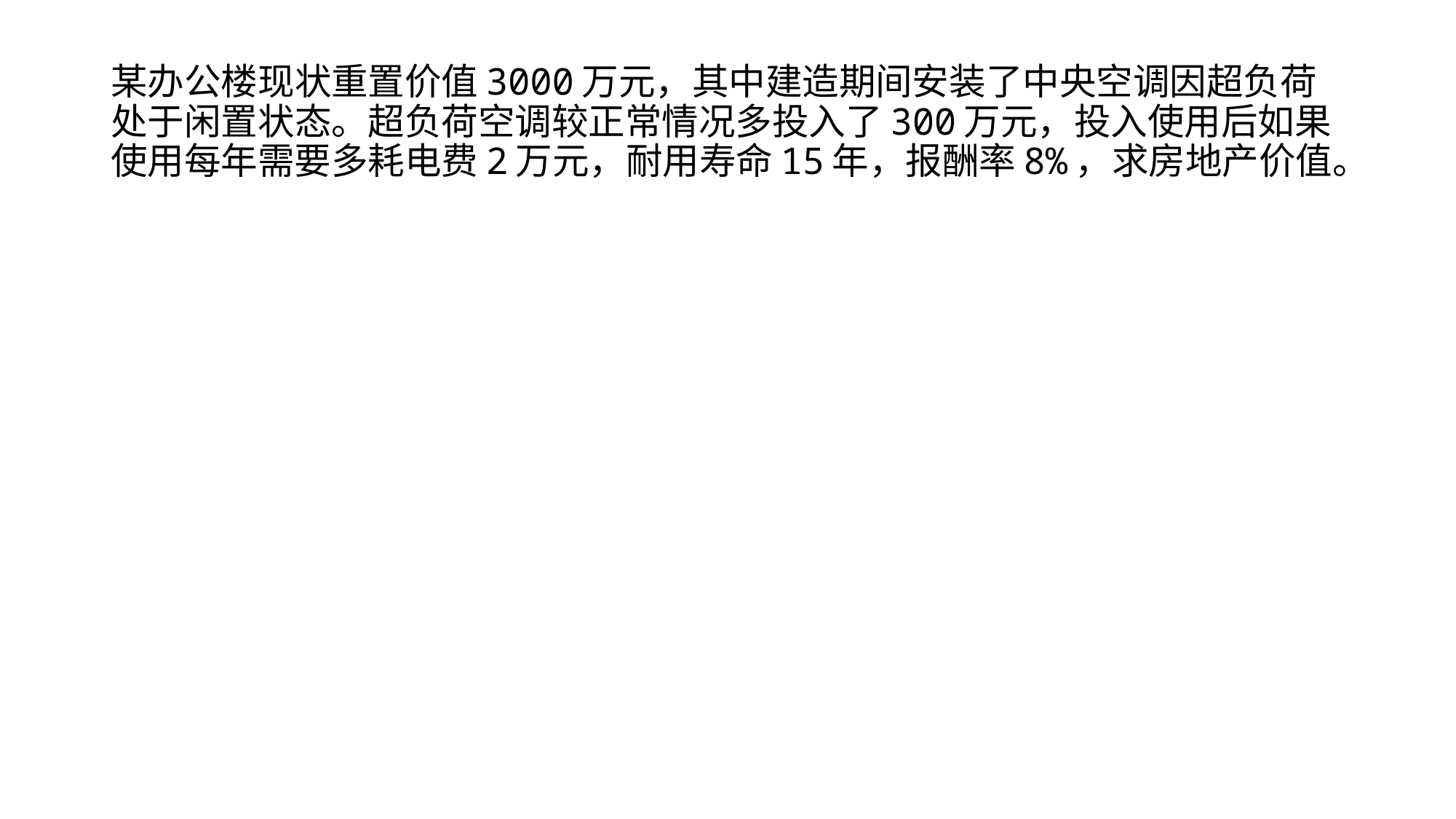

# 某办公楼现状重置价值3000万元，其中建造期间安装了中央空调因超负荷处于闲置状态。超负荷空调较正常情况多投入了300万元，投入使用后如果使用每年需要多耗电费2万元，耐用寿命15年，报酬率8%，求房地产价值。